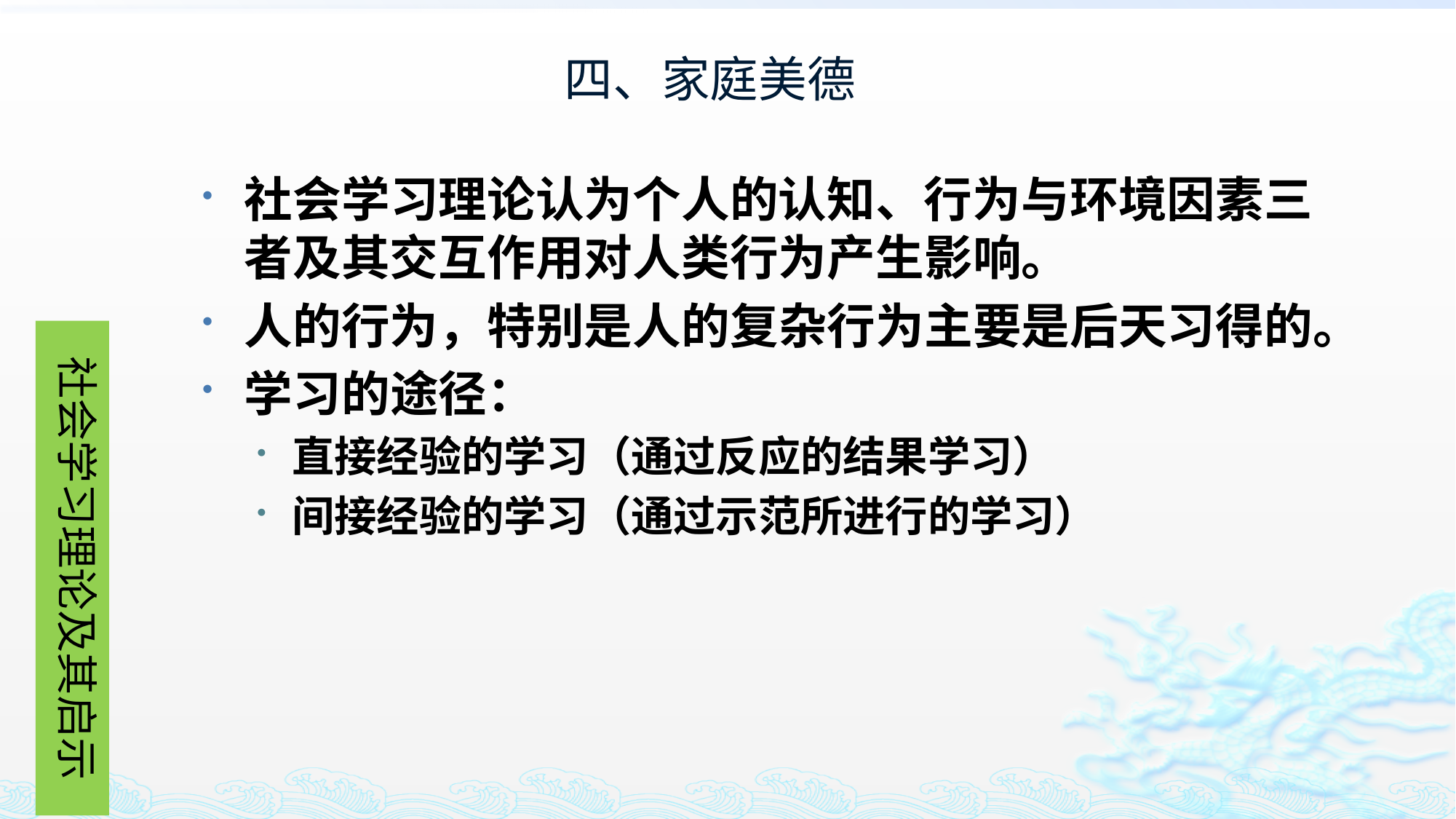

# 四、家庭美德
社会学习理论认为个人的认知、行为与环境因素三者及其交互作用对人类行为产生影响。
人的行为，特别是人的复杂行为主要是后天习得的。
学习的途径：
直接经验的学习（通过反应的结果学习）
间接经验的学习（通过示范所进行的学习）

社会学习理论及其启示